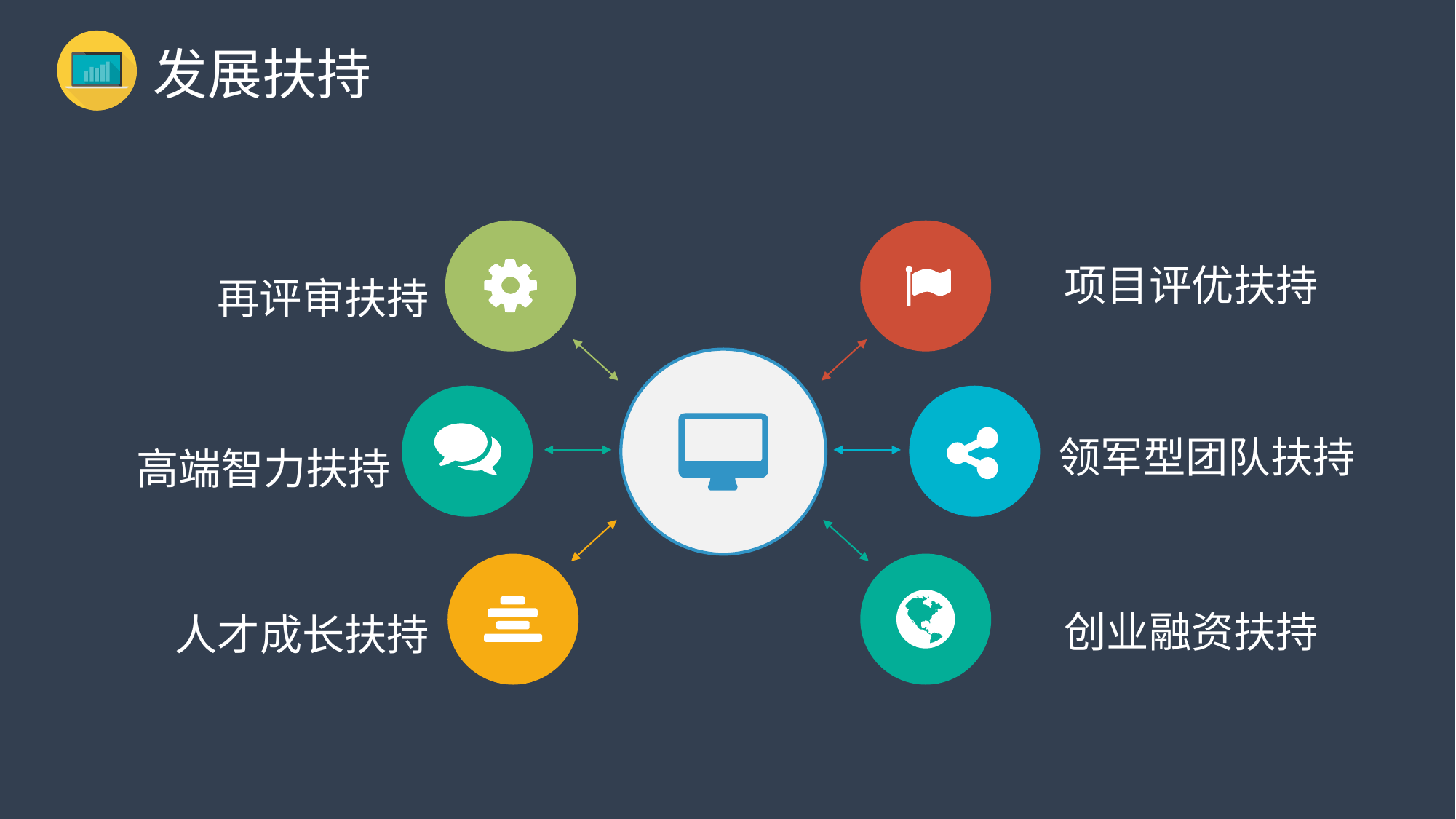

发展扶持

项目评优扶持

再评审扶持

领军型团队扶持

高端智力扶持

人才成长扶持

创业融资扶持